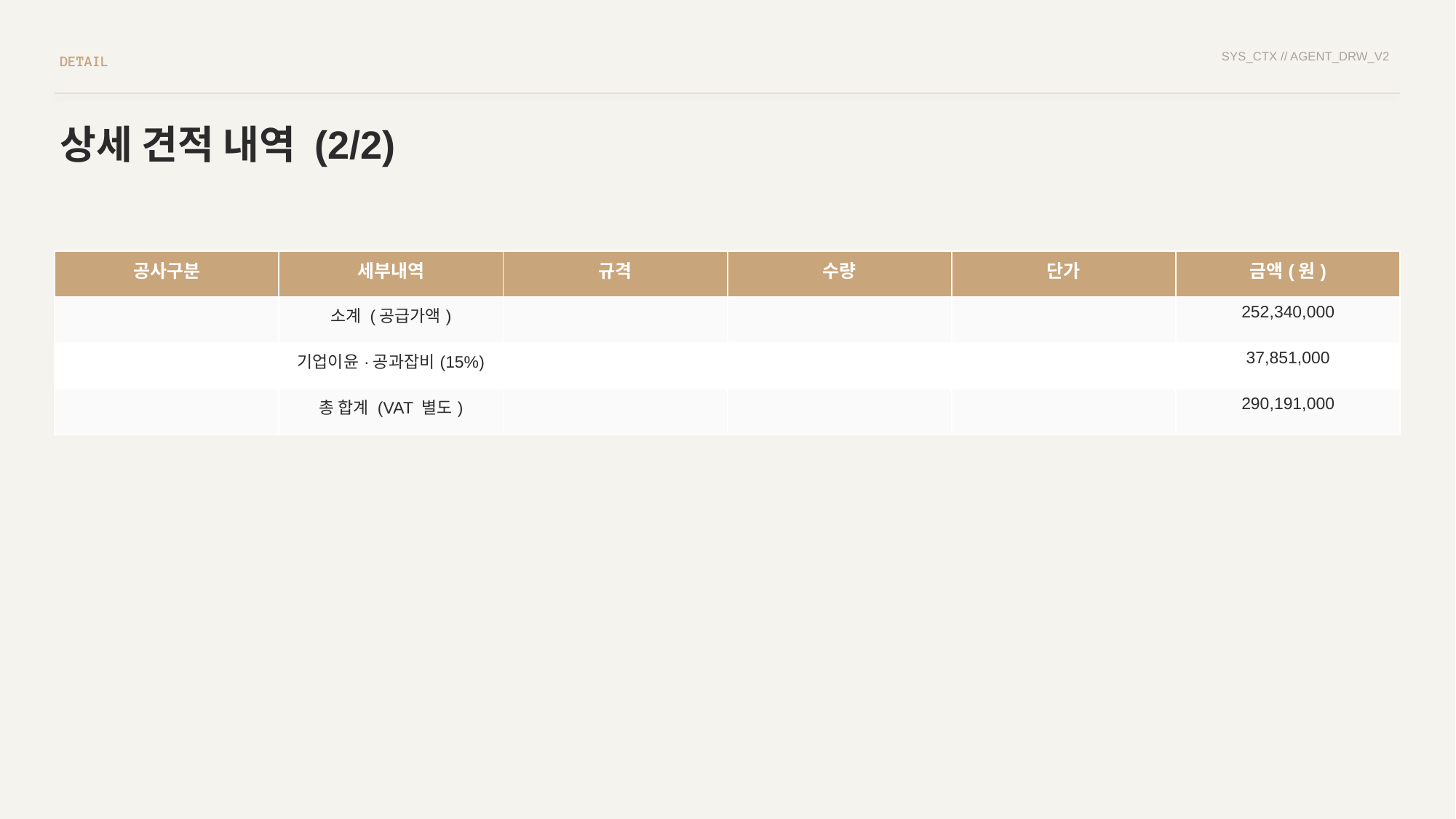

SYS_CTX // AGENT_DRW_V2
DETAIL

상세 견적 내역 (2/2)
| 공사구분 | 세부내역 | 규격 | 수량 | 단가 | 금액(원) |
| --- | --- | --- | --- | --- | --- |
|  | 소계 (공급가액) |  |  |  | 252,340,000 |
|  | 기업이윤·공과잡비(15%) |  |  |  | 37,851,000 |
|  | 총 합계 (VAT 별도) |  |  |  | 290,191,000 |